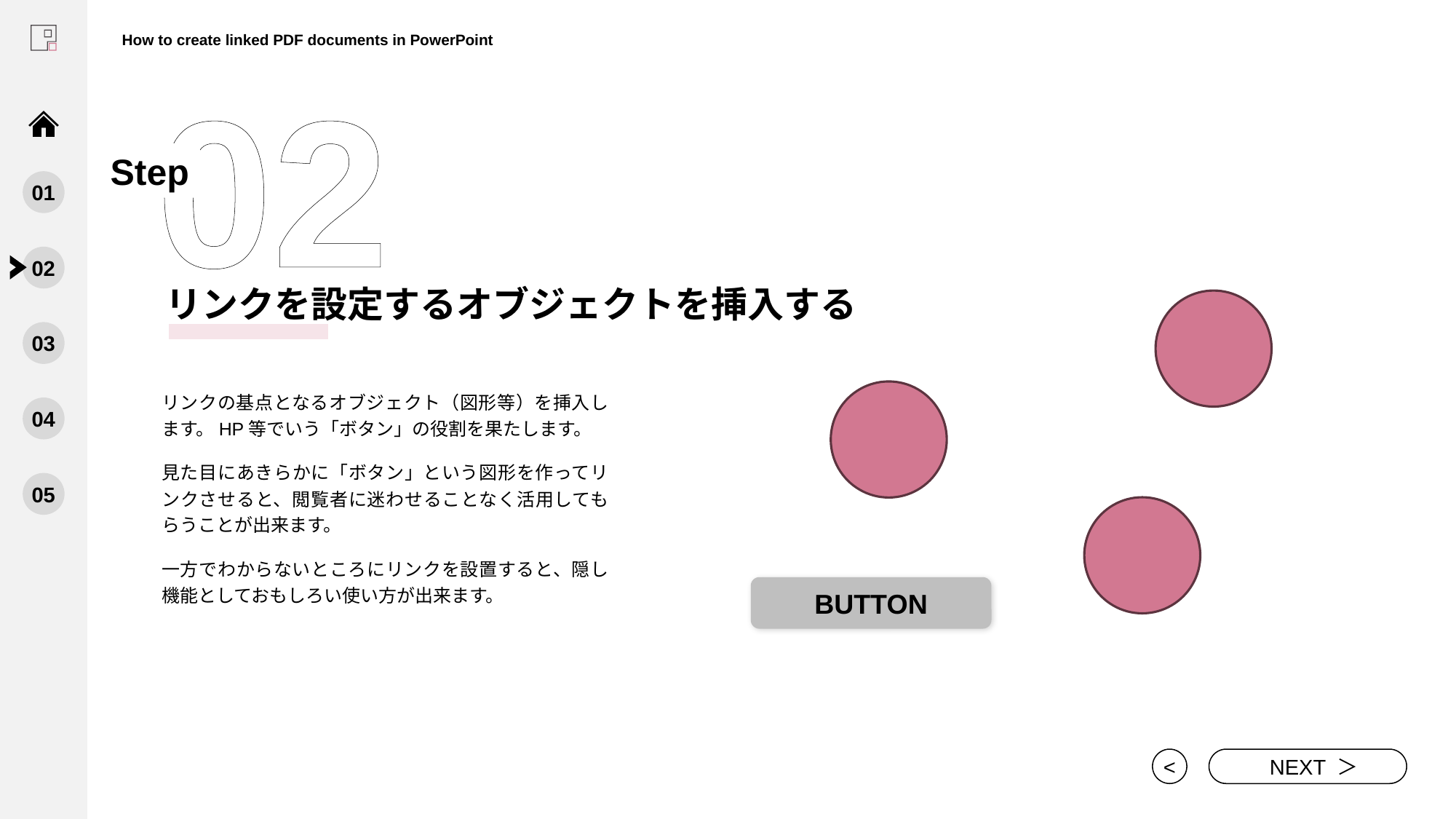

02
Step

リンクを設定するオブジェクトを挿入する

リンクの基点となるオブジェクト（図形等）を挿入します。HP等でいう「ボタン」の役割を果たします。
見た目にあきらかに「ボタン」という図形を作ってリンクさせると、閲覧者に迷わせることなく活用してもらうことが出来ます。
一方でわからないところにリンクを設置すると、隠し機能としておもしろい使い方が出来ます。

BUTTON